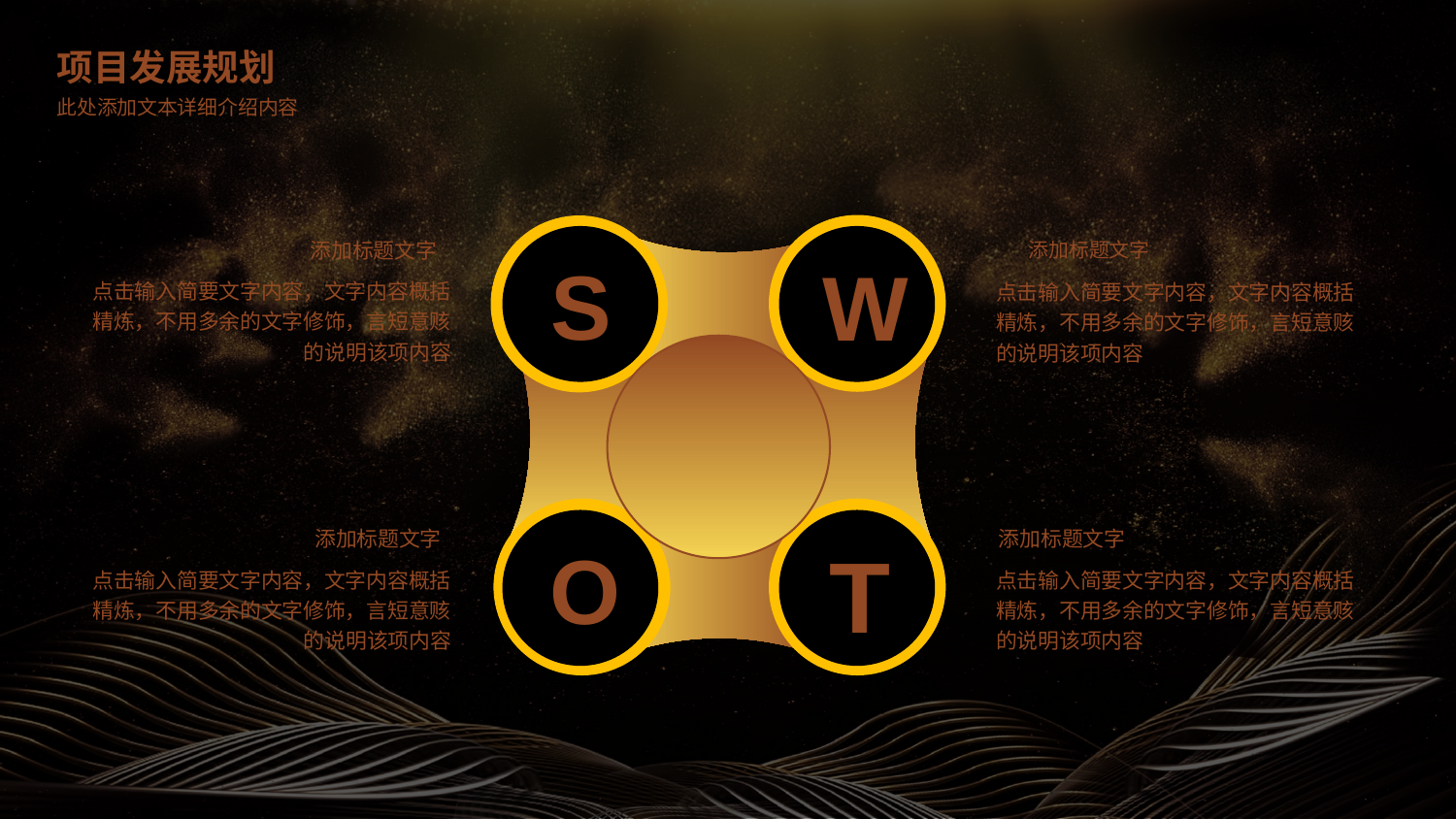

项目发展规划
此处添加文本详细介绍内容

添加标题文字
点击输入简要文字内容，文字内容概括精炼，不用多余的文字修饰，言短意赅的说明该项内容
添加标题文字
点击输入简要文字内容，文字内容概括精炼，不用多余的文字修饰，言短意赅的说明该项内容

S
W

添加标题文字
点击输入简要文字内容，文字内容概括精炼，不用多余的文字修饰，言短意赅的说明该项内容
添加标题文字
点击输入简要文字内容，文字内容概括精炼，不用多余的文字修饰，言短意赅的说明该项内容
O
T